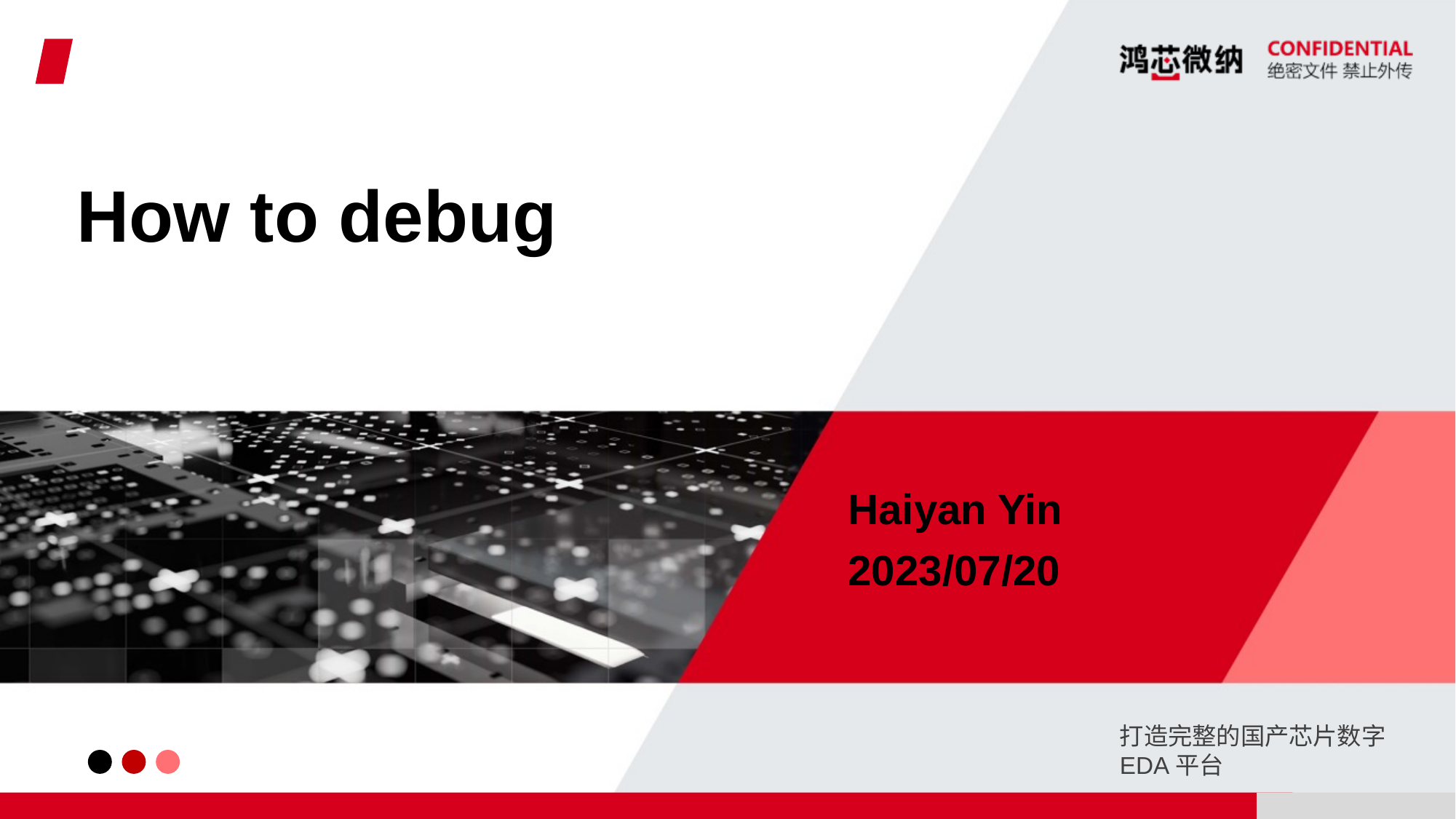

How to debug
Haiyan Yin
2023/07/20
打造完整的国产芯片数字EDA平台